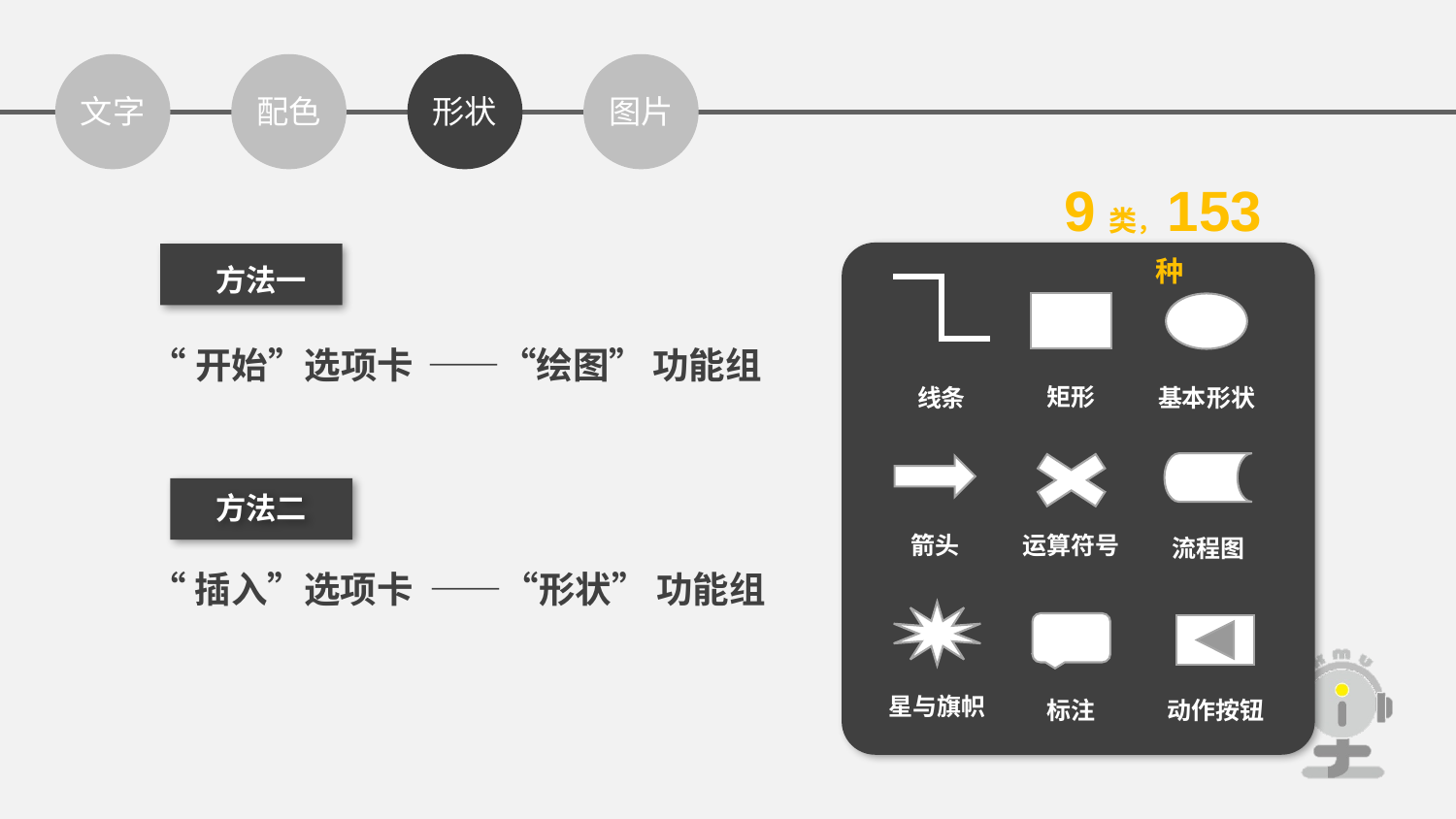

文字
配色
形状
图片
9类，153种

方法一

“开始”选项卡  ——“绘图” 功能组
线条

矩形

基本形状

运算符号

流程图

箭头
方法二

“插入”选项卡  ——“形状” 功能组

星与旗帜

标注

动作按钮